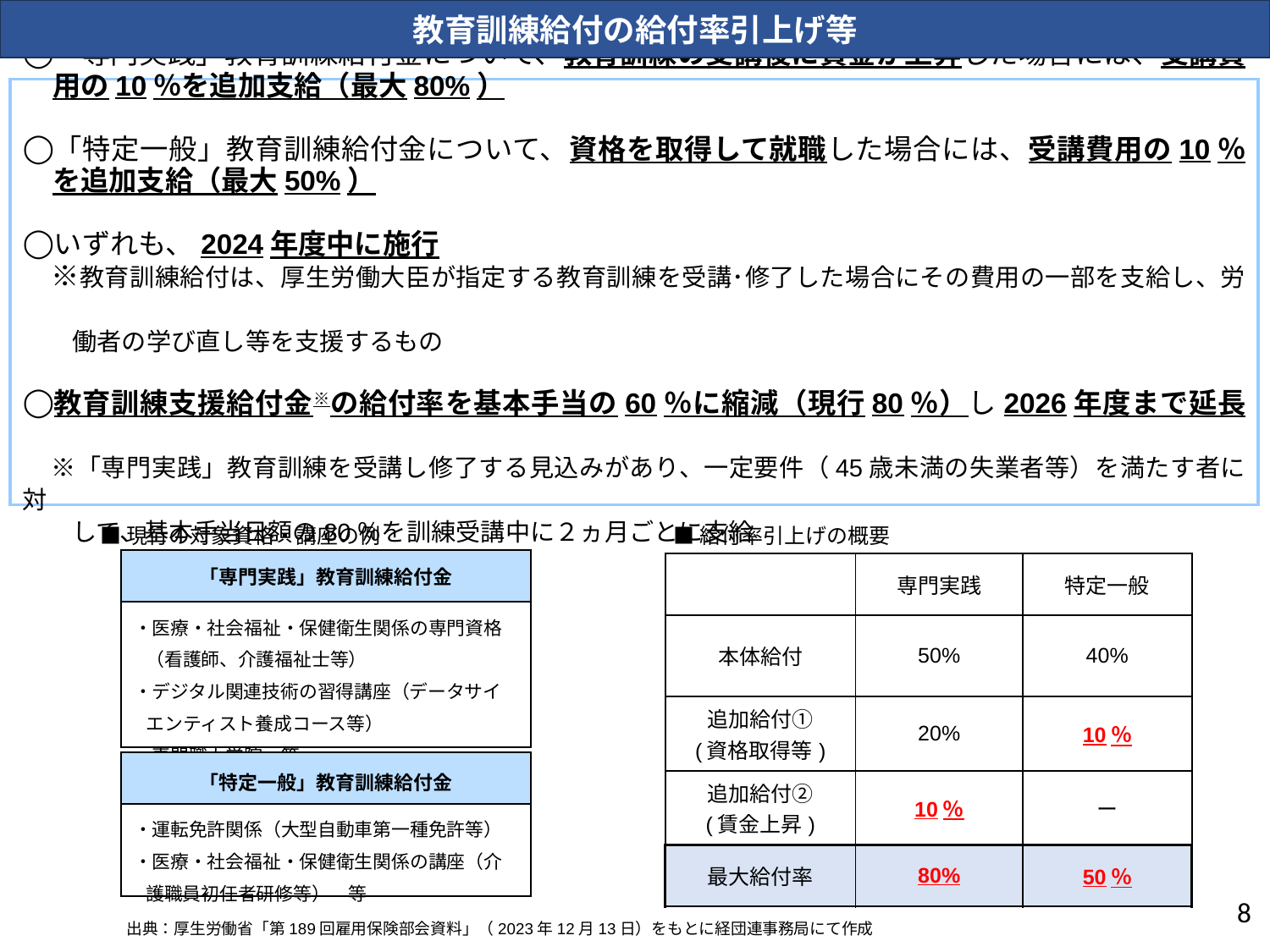

教育訓練給付の給付率引上げ等
「専門実践」教育訓練給付金について、教育訓練の受講後に賃金が上昇した場合には、受講費用の10％を追加支給（最大80%）

「特定一般」教育訓練給付金について、資格を取得して就職した場合には、受講費用の10％を追加支給（最大50%）

いずれも、2024年度中に施行
　※教育訓練給付は、厚生労働大臣が指定する教育訓練を受講･修了した場合にその費用の一部を支給し、労
　　働者の学び直し等を支援するもの

教育訓練支援給付金※の給付率を基本手当の60％に縮減（現行80％）し2026年度まで延長
　※「専門実践」教育訓練を受講し修了する見込みがあり、一定要件（45歳未満の失業者等）を満たす者に対
　　して、基本手当日額の80％を訓練受講中に２ヵ月ごとに支給
■給付率引上げの概要
■現行の対象資格・講座の例
| 「専門実践」教育訓練給付金 |
| --- |
| ・医療・社会福祉・保健衛生関係の専門資格（看護師、介護福祉士等） ・デジタル関連技術の習得講座（データサイエンティスト養成コース等） ・専門職大学院　等 |
|  | 専門実践 | 特定一般 |
| --- | --- | --- |
| 本体給付 | 50% | 40% |
| 追加給付① (資格取得等) | 20% | 10％ |
| 追加給付② (賃金上昇) | 10％ | ー |
| 最大給付率 | 80% | 50％ |
| 「特定一般」教育訓練給付金 |
| --- |
| ・運転免許関係（大型自動車第一種免許等） ・医療・社会福祉・保健衛生関係の講座（介護職員初任者研修等）　等 |
8
出典：厚生労働省「第189回雇用保険部会資料」（2023年12月13日）をもとに経団連事務局にて作成